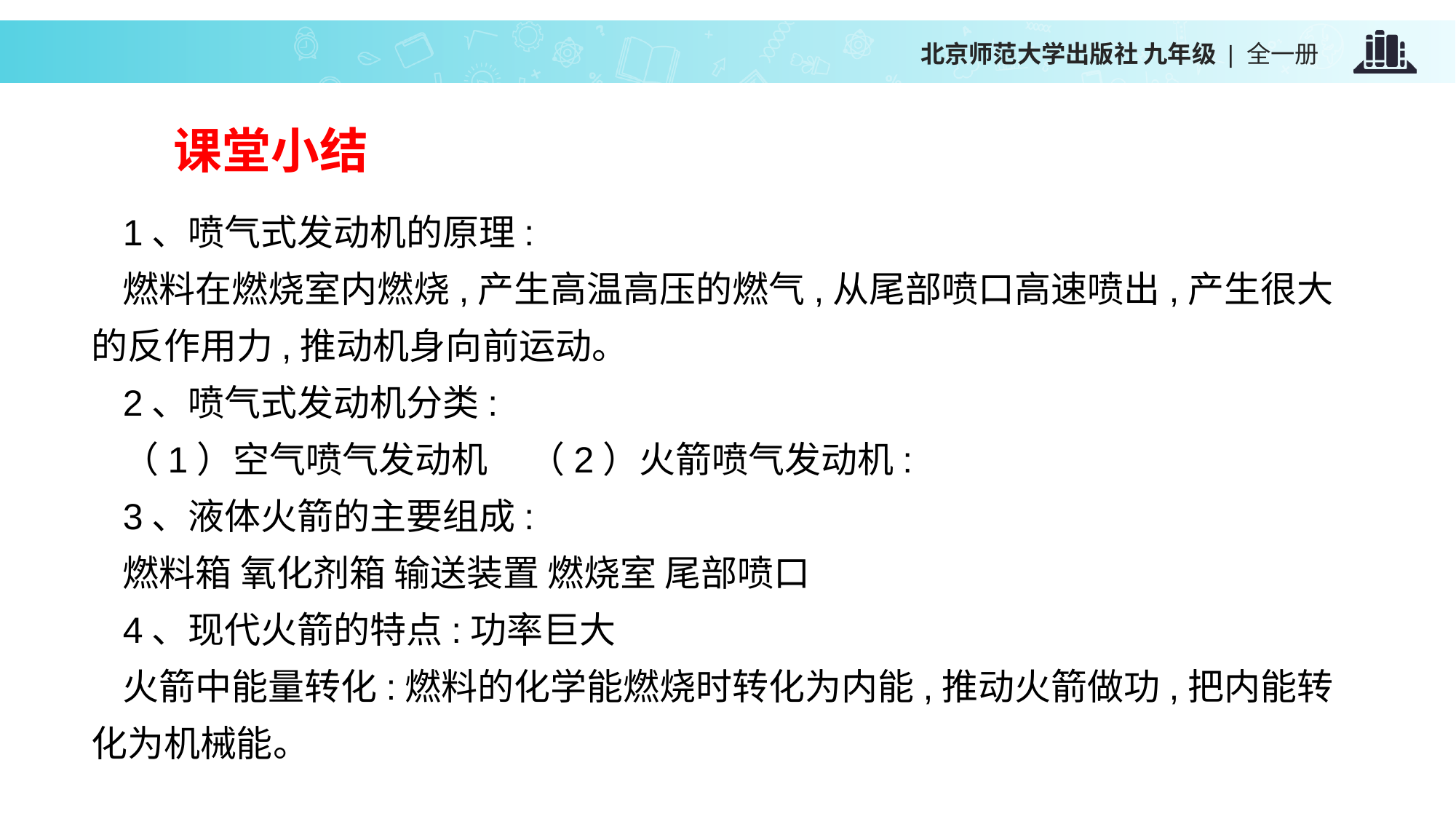

课堂小结
1、喷气式发动机的原理:
燃料在燃烧室内燃烧,产生高温高压的燃气,从尾部喷口高速喷出,产生很大的反作用力,推动机身向前运动。
2、喷气式发动机分类:
（1）空气喷气发动机     （2）火箭喷气发动机:
3、液体火箭的主要组成:
燃料箱 氧化剂箱 输送装置 燃烧室 尾部喷口
4、现代火箭的特点:功率巨大
火箭中能量转化:燃料的化学能燃烧时转化为内能,推动火箭做功,把内能转化为机械能。